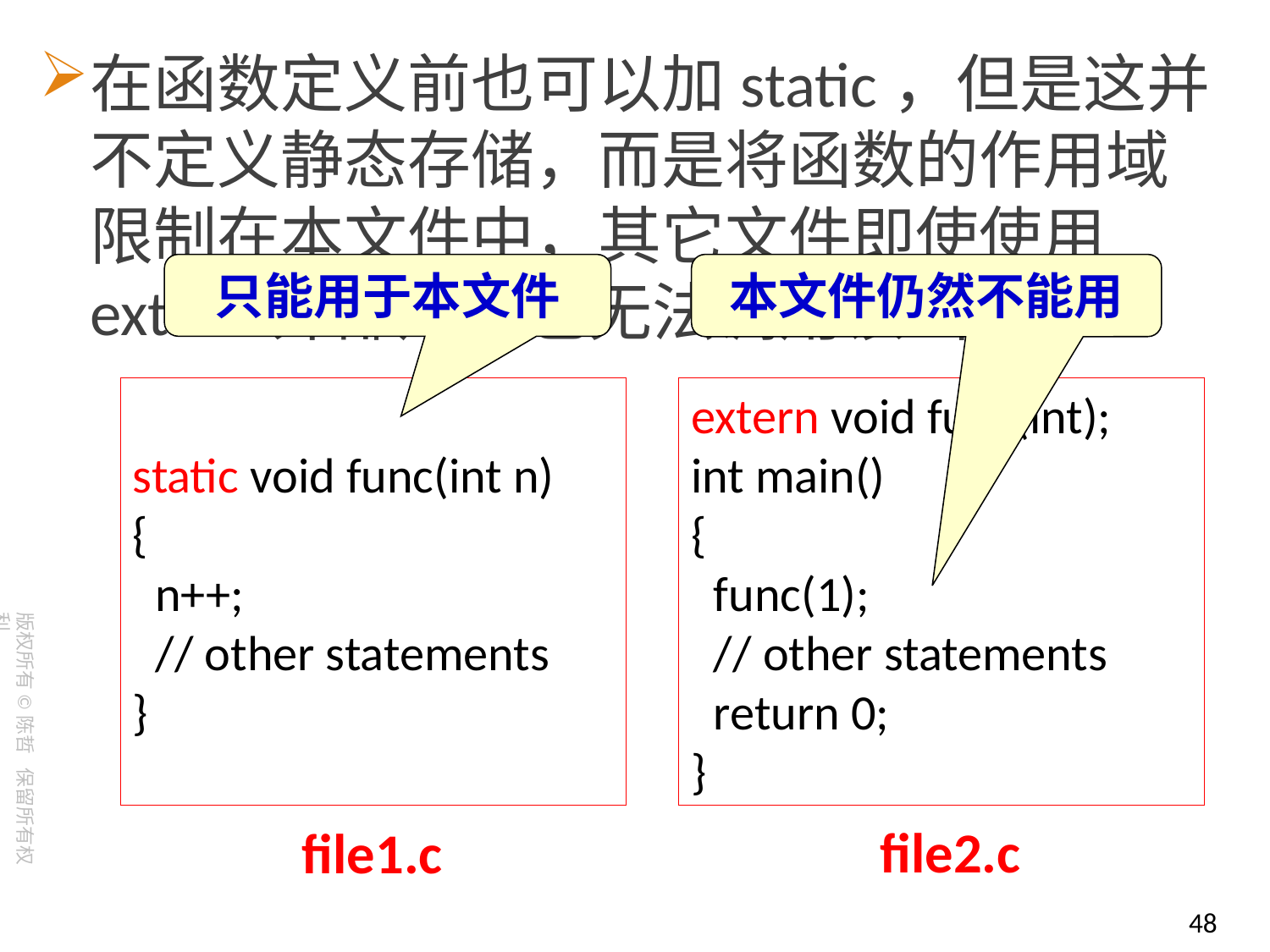

在函数定义前也可以加static，但是这并不定义静态存储，而是将函数的作用域限制在本文件中，其它文件即使使用extern外部声明也无法调用该函数。
只能用于本文件
本文件仍然不能用

static void func(int n)
{
  n++;
  // other statements
}

extern void func(int);
int main()
{
  func(1);
  // other statements
  return 0;
}
file2.c
file1.c
48